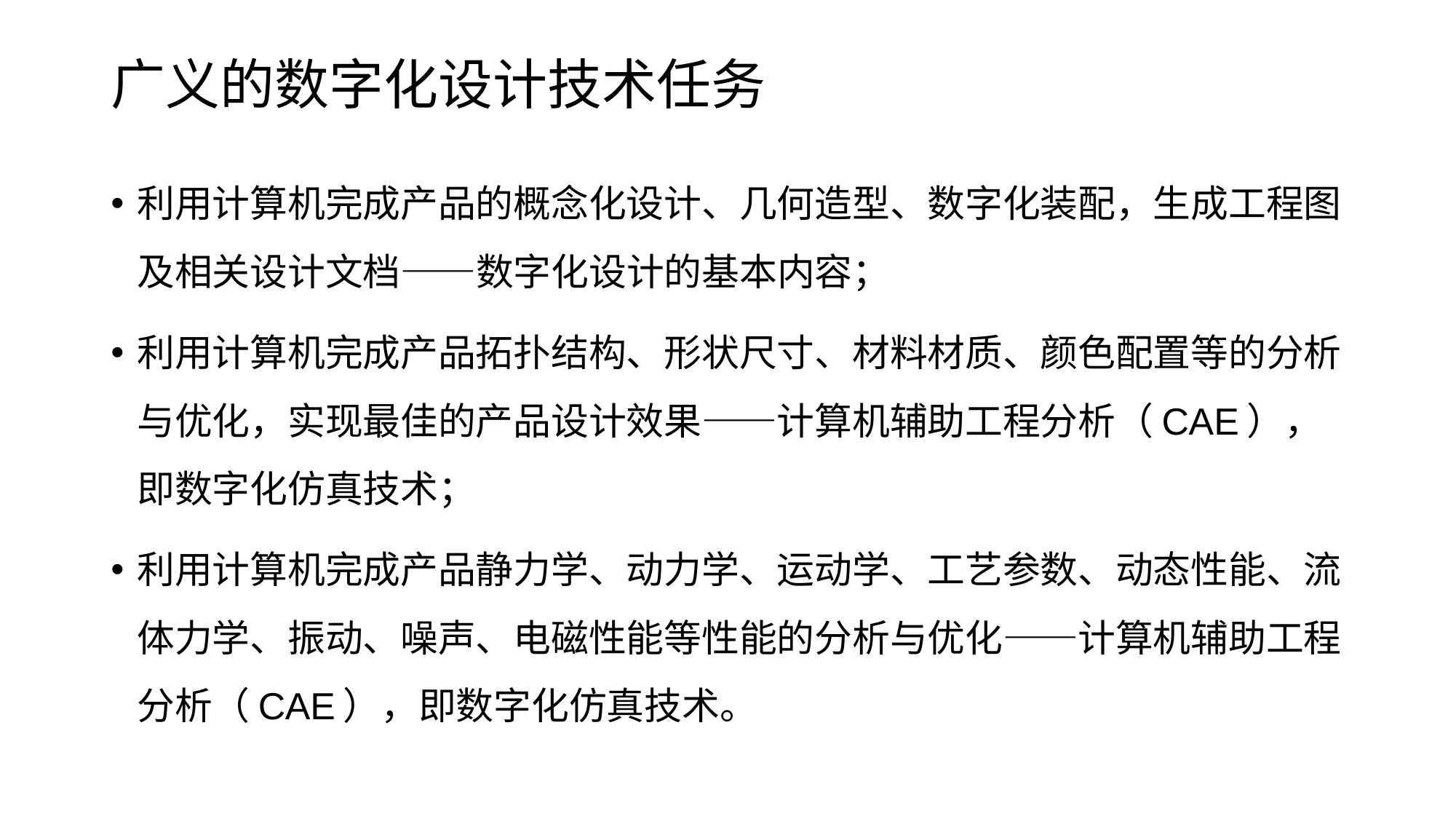

# 广义的数字化设计技术任务
利用计算机完成产品的概念化设计、几何造型、数字化装配，生成工程图及相关设计文档——数字化设计的基本内容；
利用计算机完成产品拓扑结构、形状尺寸、材料材质、颜色配置等的分析与优化，实现最佳的产品设计效果——计算机辅助工程分析（CAE），即数字化仿真技术；
利用计算机完成产品静力学、动力学、运动学、工艺参数、动态性能、流体力学、振动、噪声、电磁性能等性能的分析与优化——计算机辅助工程分析（CAE），即数字化仿真技术。